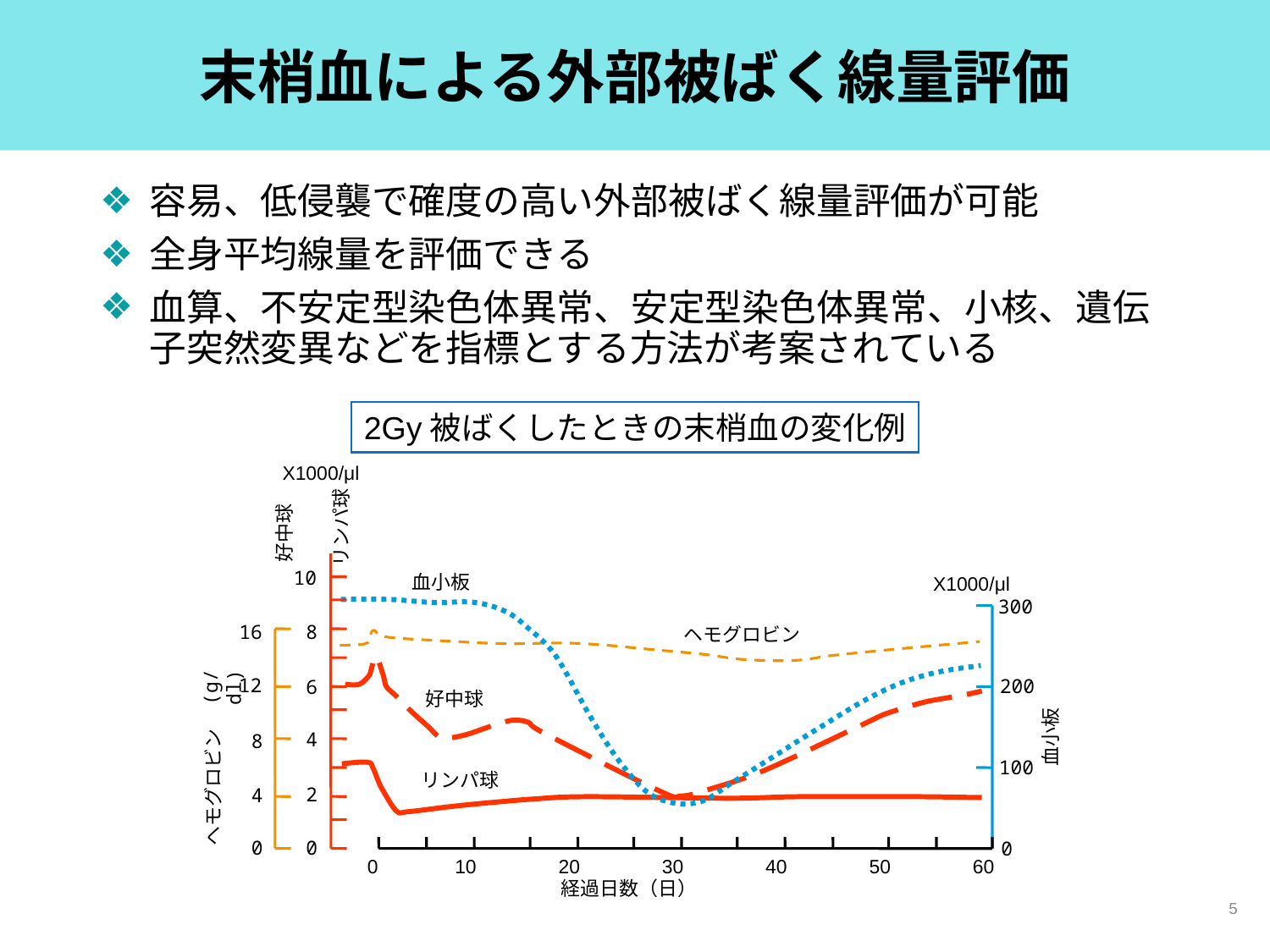

# 末梢血による外部被ばく線量評価
容易、低侵襲で確度の高い外部被ばく線量評価が可能
全身平均線量を評価できる
血算、不安定型染色体異常、安定型染色体異常、小核、遺伝子突然変異などを指標とする方法が考案されている
2Gy被ばくしたときの末梢血の変化例
X1000/μl
リンパ球
好中球

X1000/μl
10
血小板

300
200
100
0

16
12
8
4
0
8
ヘモグロビン

(g/dl)
6

好中球

4
血小板

リンパ球
ヘモグロビン
2

0

0
10
20
30
40
50
60

経過日数（日）
5